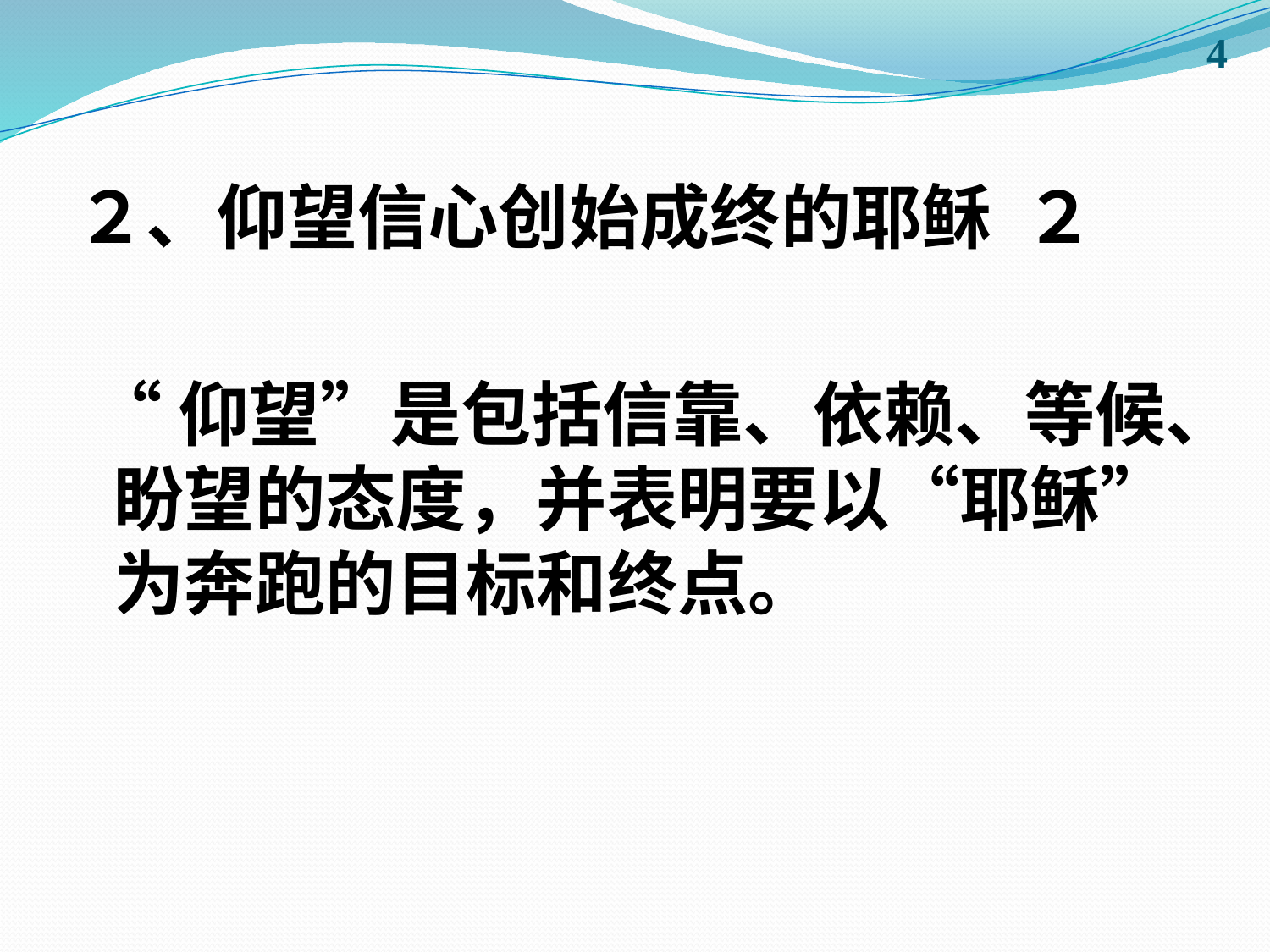

4
２、仰望信心创始成终的耶稣  ２

 “仰望”是包括信靠、依赖、等候、盼望的态度，并表明要以“耶稣”为奔跑的目标和终点。